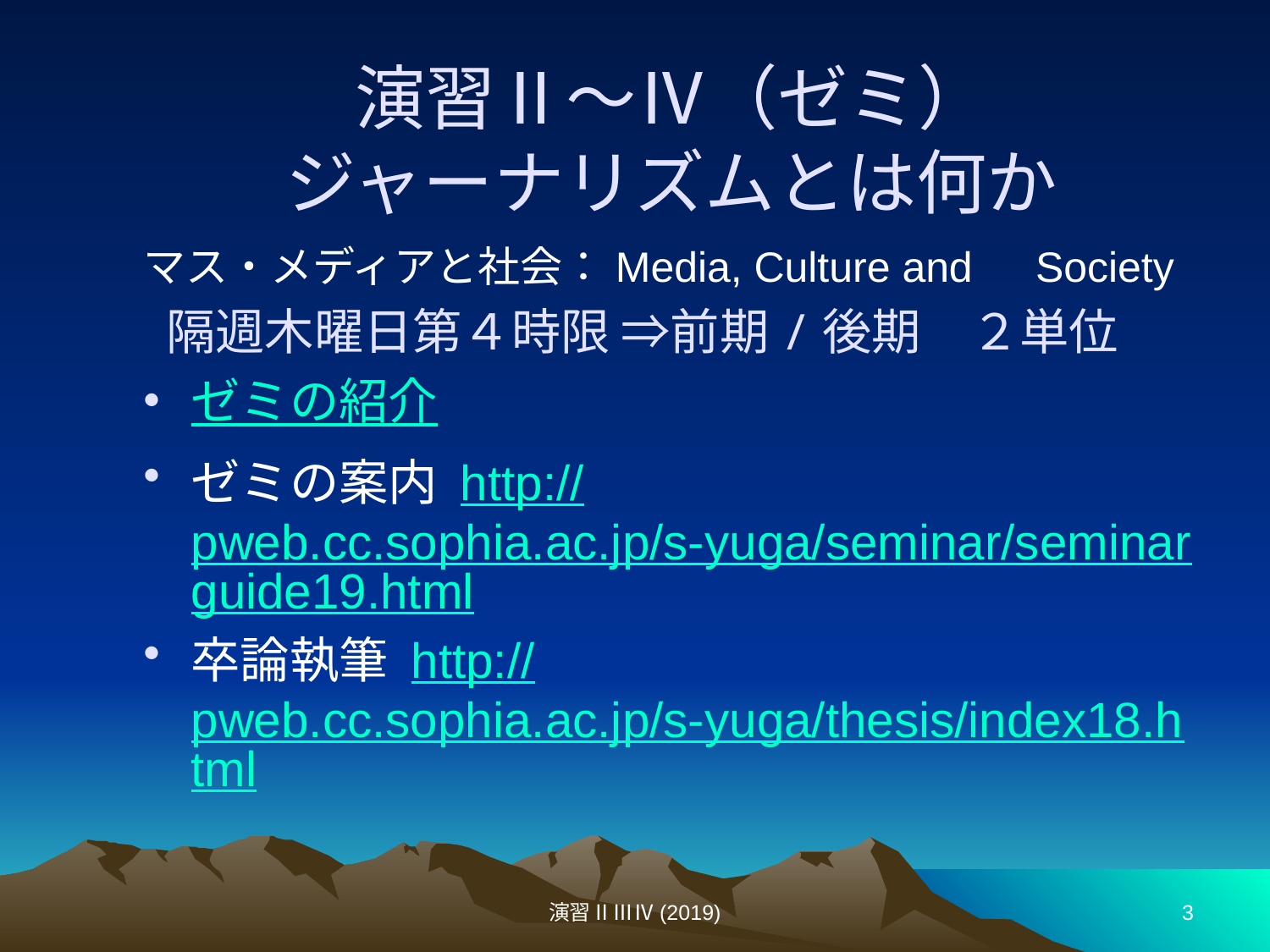

# 演習Ⅱ～Ⅳ（ゼミ） ジャーナリズムとは何か
マス・メディアと社会：Media, Culture and　Society
 隔週木曜日第４時限 ⇒前期/後期　２単位
ゼミの紹介
ゼミの案内 http://pweb.cc.sophia.ac.jp/s-yuga/seminar/seminarguide19.html
卒論執筆 http://pweb.cc.sophia.ac.jp/s-yuga/thesis/index18.html

演習ⅡⅢⅣ(2019)
3